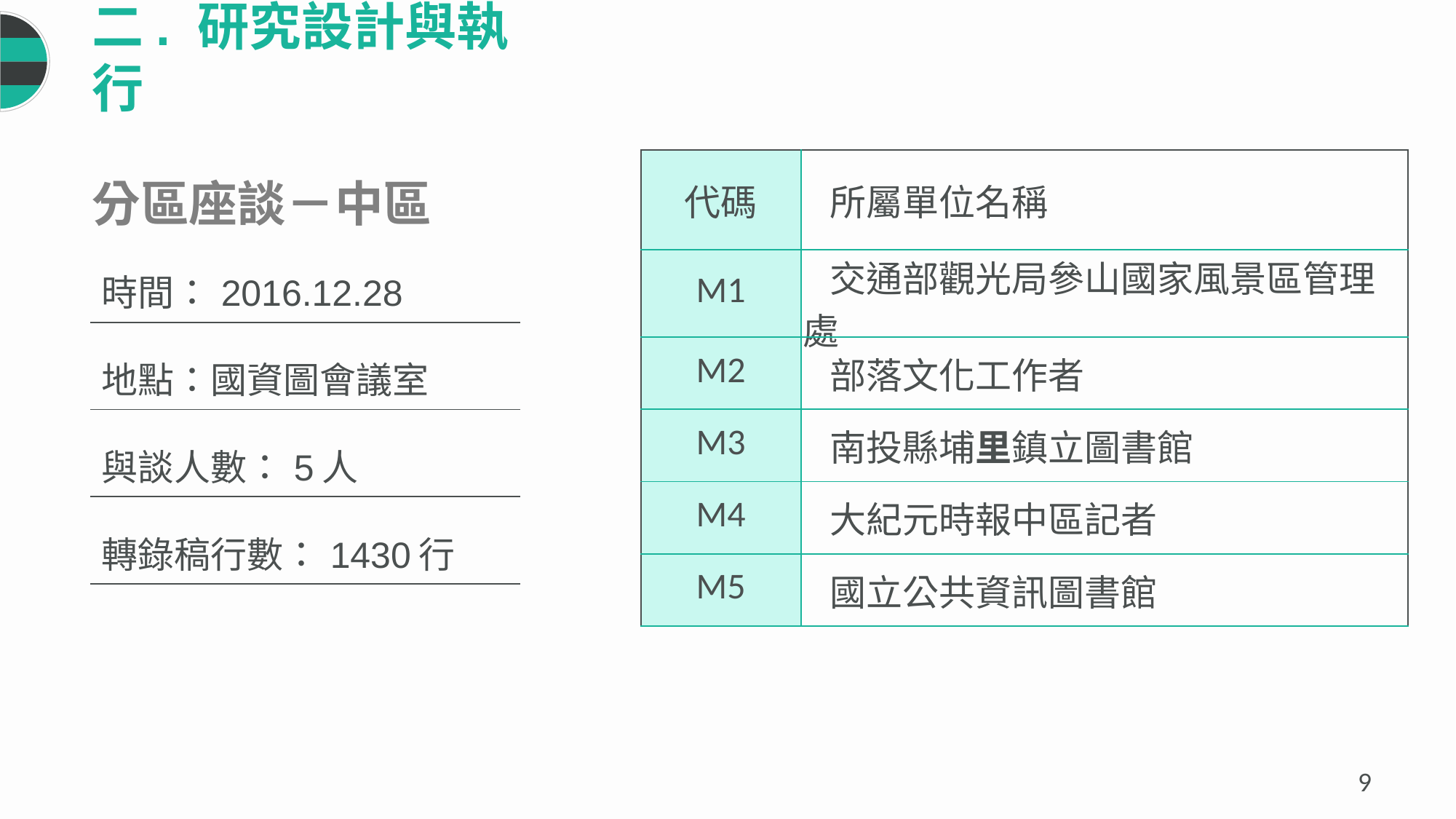

二. 研究設計與執行
分區座談－中區
| 代碼 | 所屬單位名稱 |
| --- | --- |
| M1 | 交通部觀光局參山國家風景區管理處 |
| M2 | 部落文化工作者 |
| M3 | 南投縣埔里鎮立圖書館 |
| M4 | 大紀元時報中區記者 |
| M5 | 國立公共資訊圖書館 |
| 時間：2016.12.28 |
| --- |
| 地點：國資圖會議室 |
| 與談人數：5人 |
| 轉錄稿行數：1430行 |
9